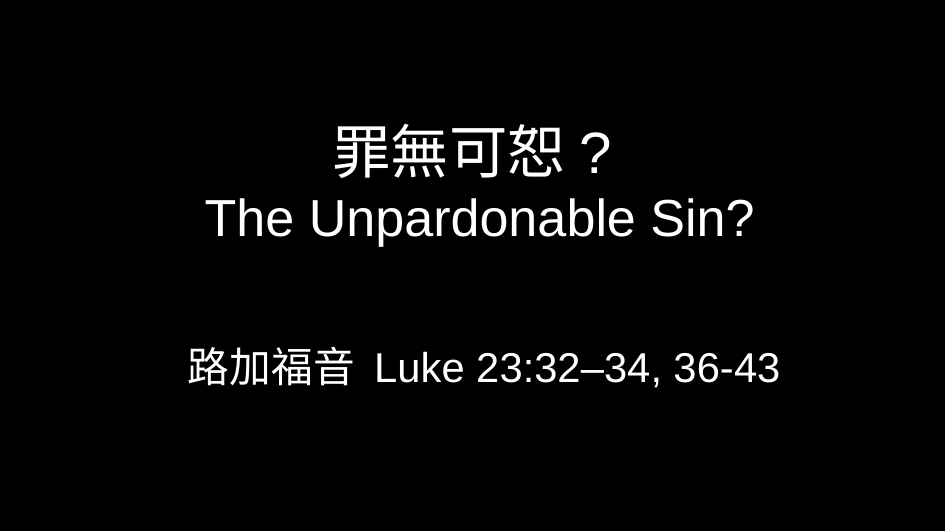

# 罪無可恕? The Unpardonable Sin?
路加福音 Luke 23:32–34, 36-43